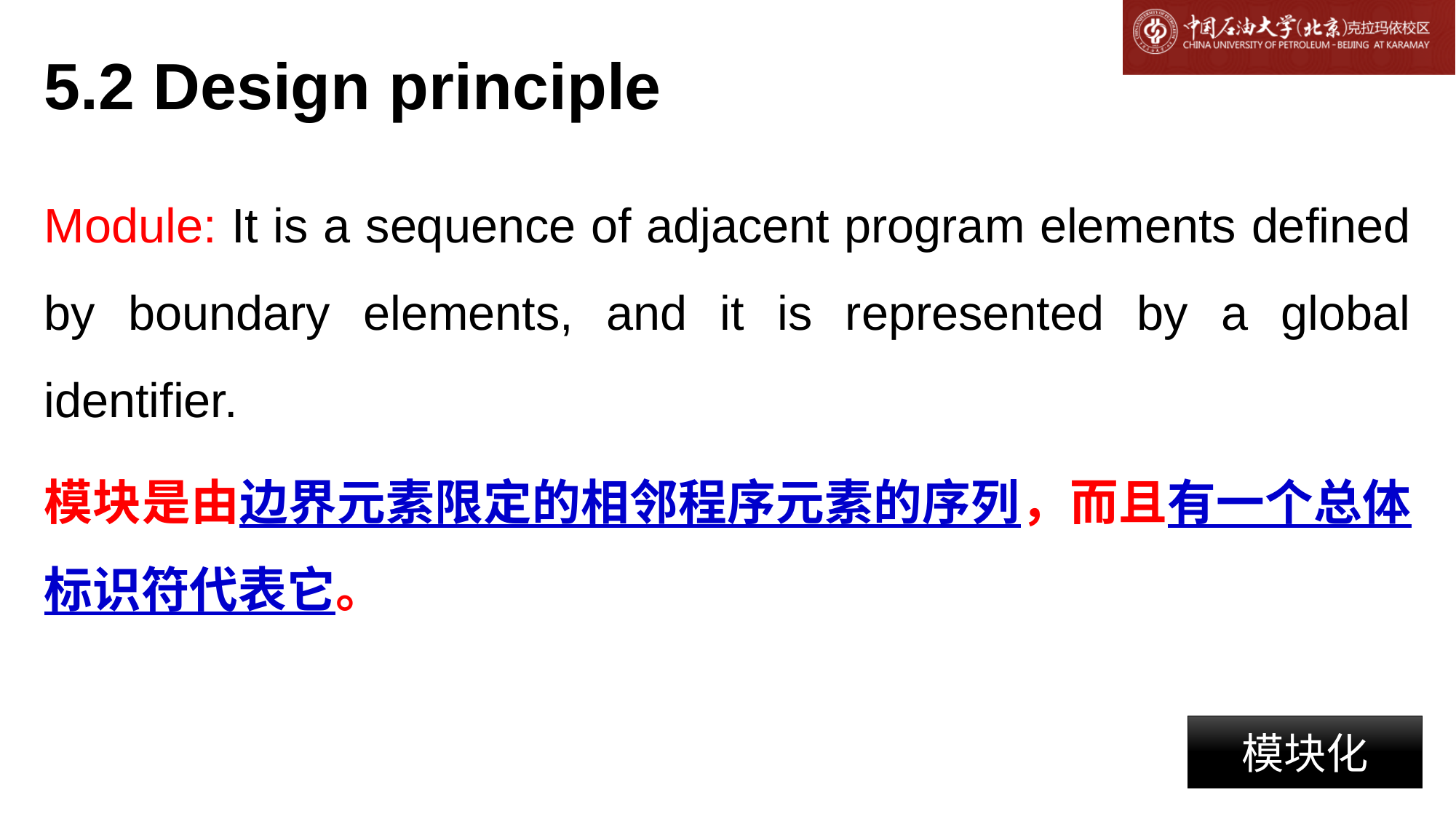

# 5.2 Design principle
Module: It is a sequence of adjacent program elements defined by boundary elements, and it is represented by a global identifier.
模块是由边界元素限定的相邻程序元素的序列，而且有一个总体标识符代表它。
模块化